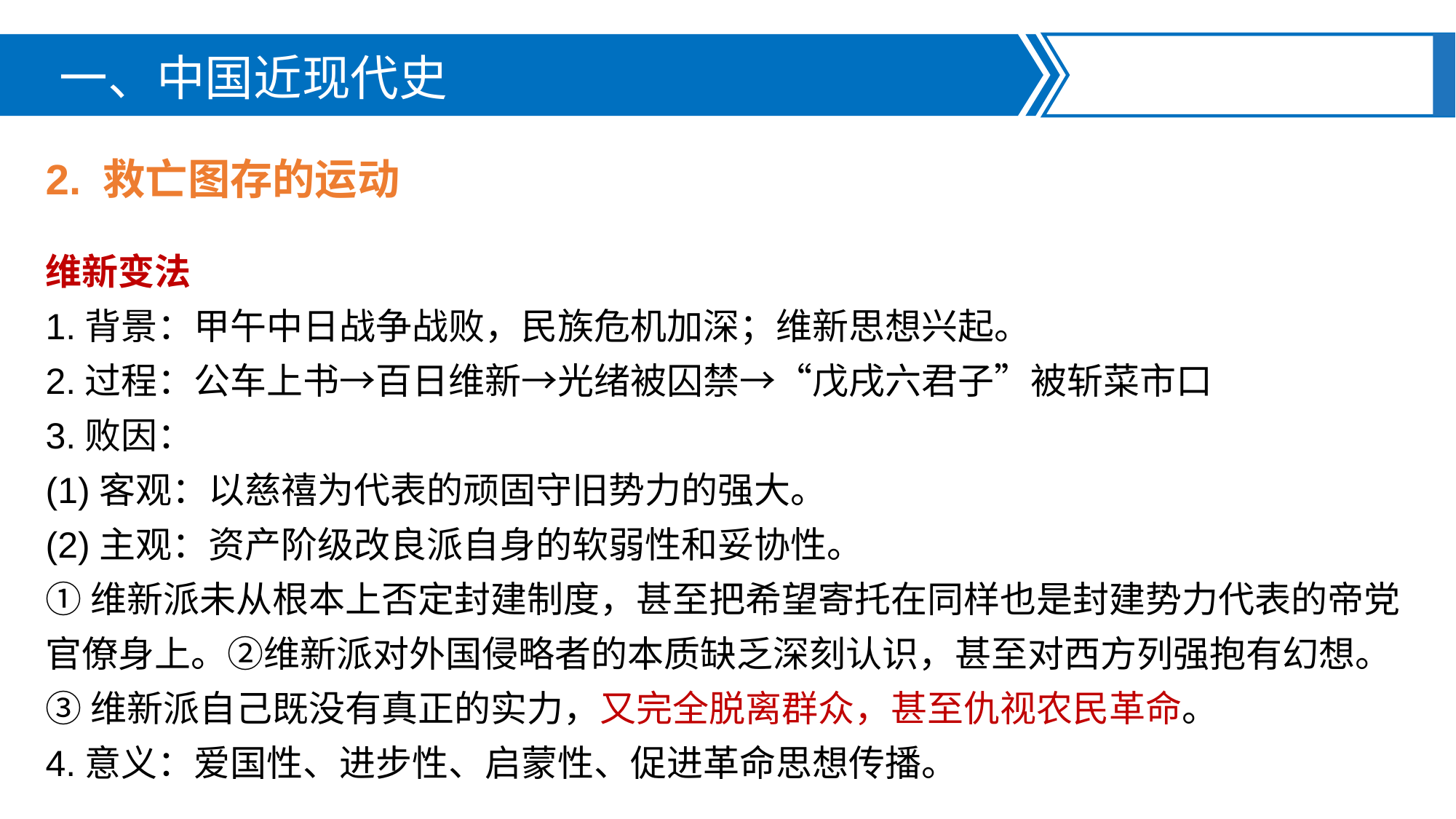

一、中国近现代史
2. 救亡图存的运动
维新变法
1.背景：甲午中日战争战败，民族危机加深；维新思想兴起。
2.过程：公车上书→百日维新→光绪被囚禁→“戊戌六君子”被斩菜市口
3.败因：
(1)客观：以慈禧为代表的顽固守旧势力的强大。
(2)主观：资产阶级改良派自身的软弱性和妥协性。
①维新派未从根本上否定封建制度，甚至把希望寄托在同样也是封建势力代表的帝党官僚身上。②维新派对外国侵略者的本质缺乏深刻认识，甚至对西方列强抱有幻想。
③维新派自己既没有真正的实力，又完全脱离群众，甚至仇视农民革命。
4.意义：爱国性、进步性、启蒙性、促进革命思想传播。